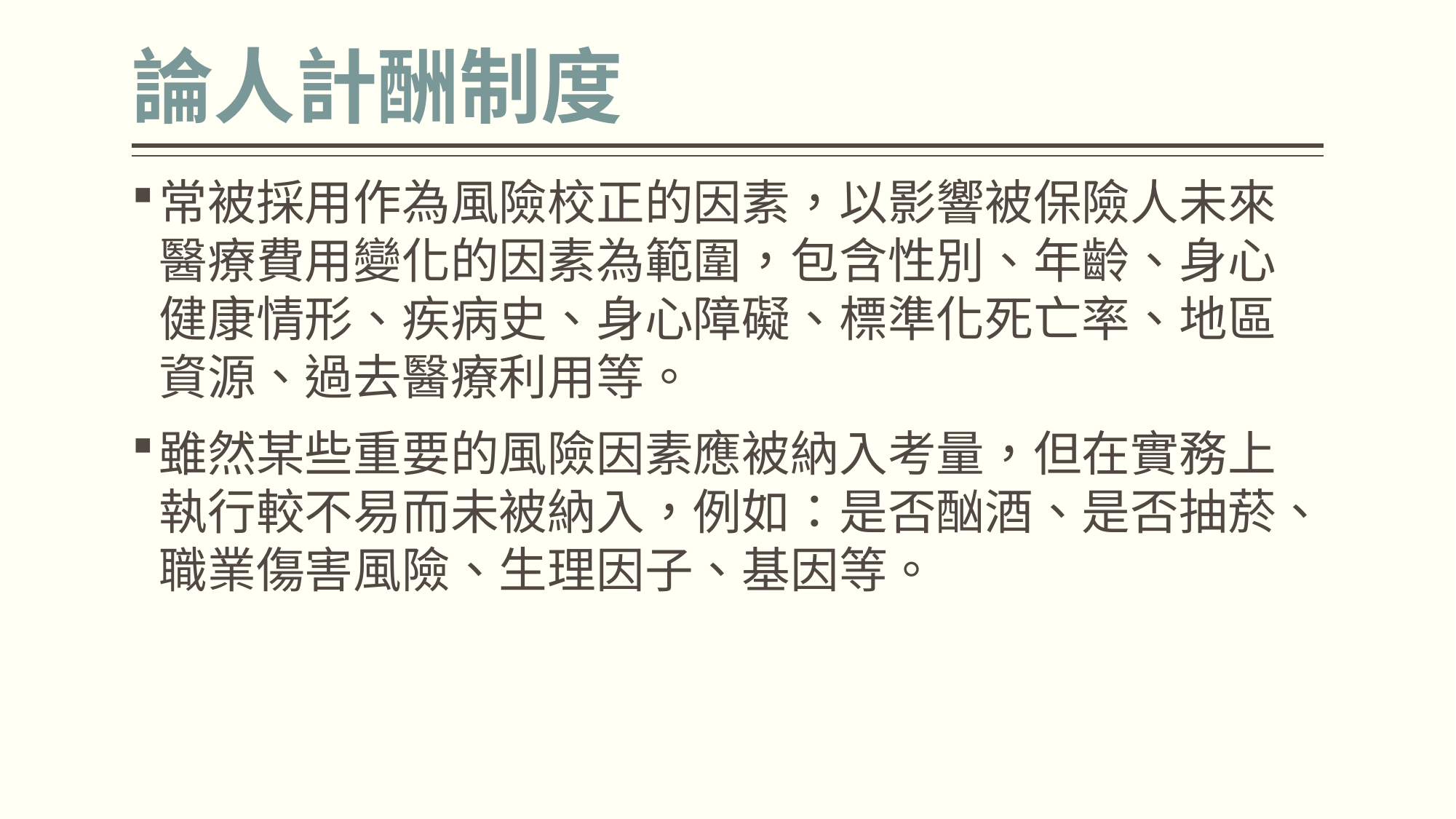

# 論人計酬制度
常被採用作為風險校正的因素，以影響被保險人未來醫療費用變化的因素為範圍，包含性別、年齡、身心健康情形、疾病史、身心障礙、標準化死亡率、地區資源、過去醫療利用等。
雖然某些重要的風險因素應被納入考量，但在實務上執行較不易而未被納入，例如：是否酗酒、是否抽菸、職業傷害風險、生理因子、基因等。